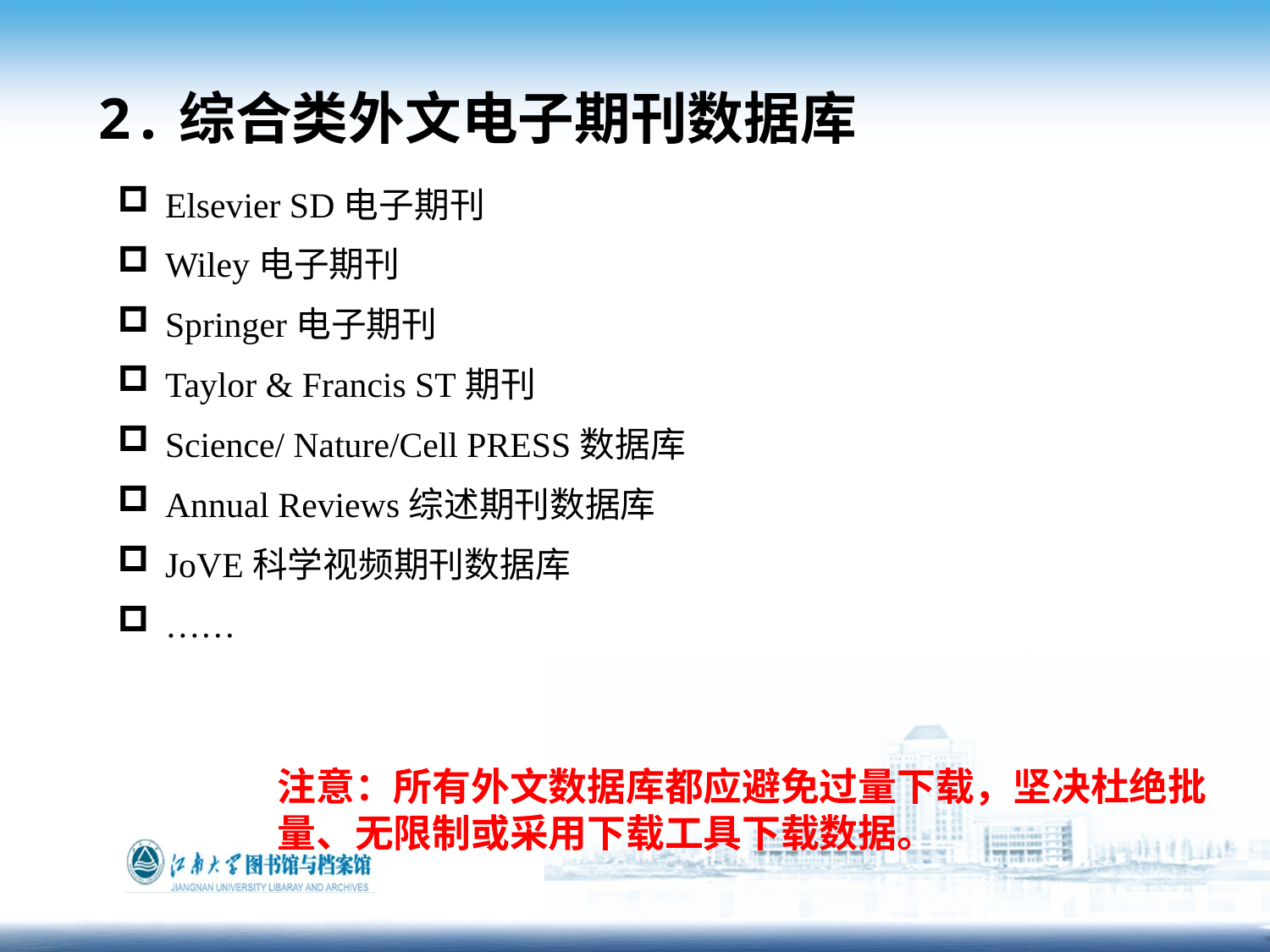

2.综合类外文电子期刊数据库
Elsevier SD电子期刊
Wiley电子期刊
Springer电子期刊
Taylor & Francis ST期刊
Science/ Nature/Cell PRESS数据库
Annual Reviews综述期刊数据库
JoVE科学视频期刊数据库
……

注意：所有外文数据库都应避免过量下载，坚决杜绝批量、无限制或采用下载工具下载数据。